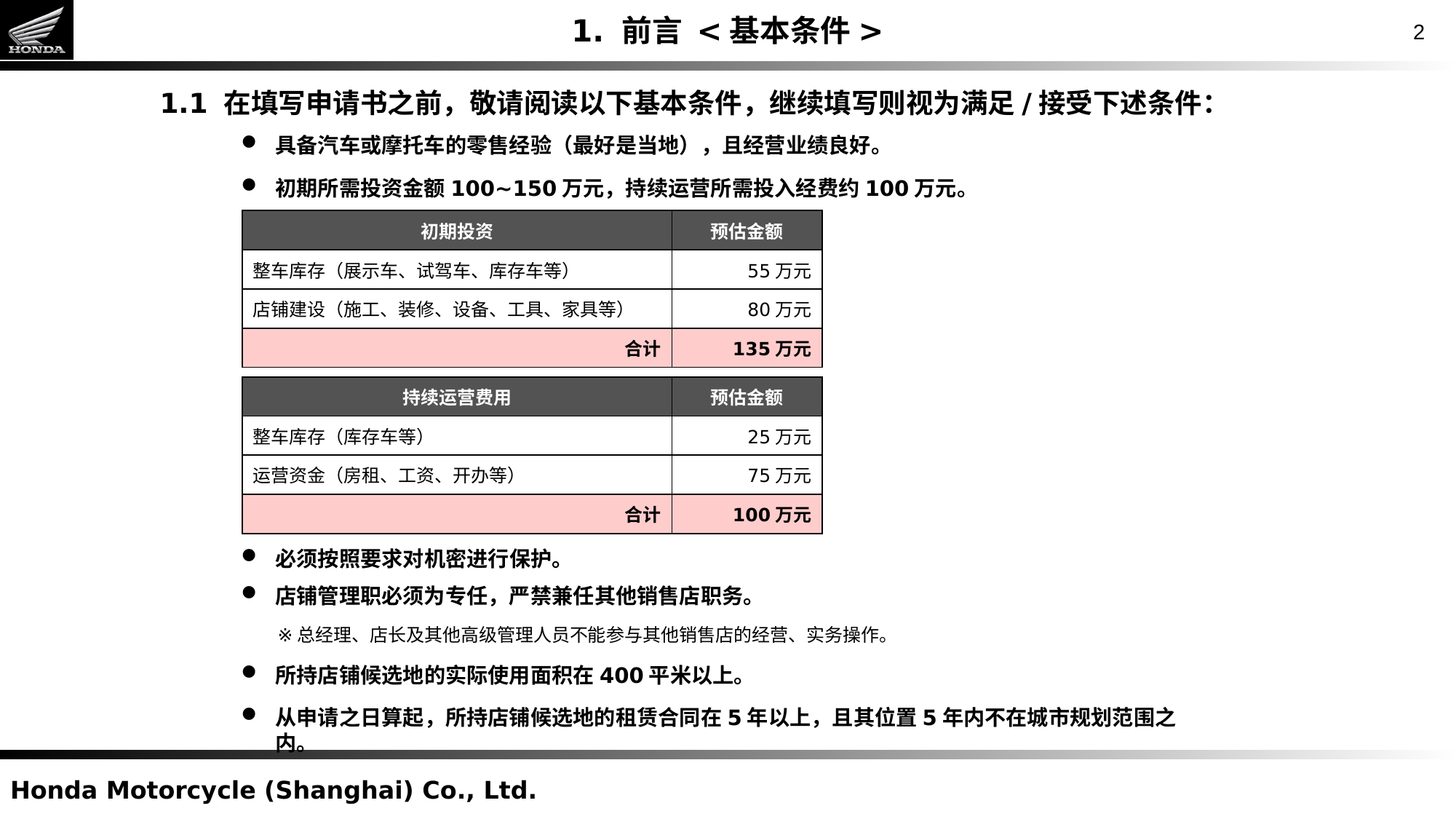

1. 前言 <基本条件>
1.1 在填写申请书之前，敬请阅读以下基本条件，继续填写则视为满足/接受下述条件：
具备汽车或摩托车的零售经验（最好是当地），且经营业绩良好。
初期所需投资金额100~150万元，持续运营所需投入经费约100万元。
| 初期投资 | 预估金额 |
| --- | --- |
| 整车库存（展示车、试驾车、库存车等） | 55万元 |
| 店铺建设（施工、装修、设备、工具、家具等） | 80万元 |
| 合计 | 135万元 |
| 持续运营费用 | 预估金额 |
| --- | --- |
| 整车库存（库存车等） | 25万元 |
| 运营资金（房租、工资、开办等） | 75万元 |
| 合计 | 100万元 |
必须按照要求对机密进行保护。
店铺管理职必须为专任，严禁兼任其他销售店职务。
※总经理、店长及其他高级管理人员不能参与其他销售店的经营、实务操作。
所持店铺候选地的实际使用面积在400平米以上。
从申请之日算起，所持店铺候选地的租赁合同在5年以上，且其位置5年内不在城市规划范围之内。